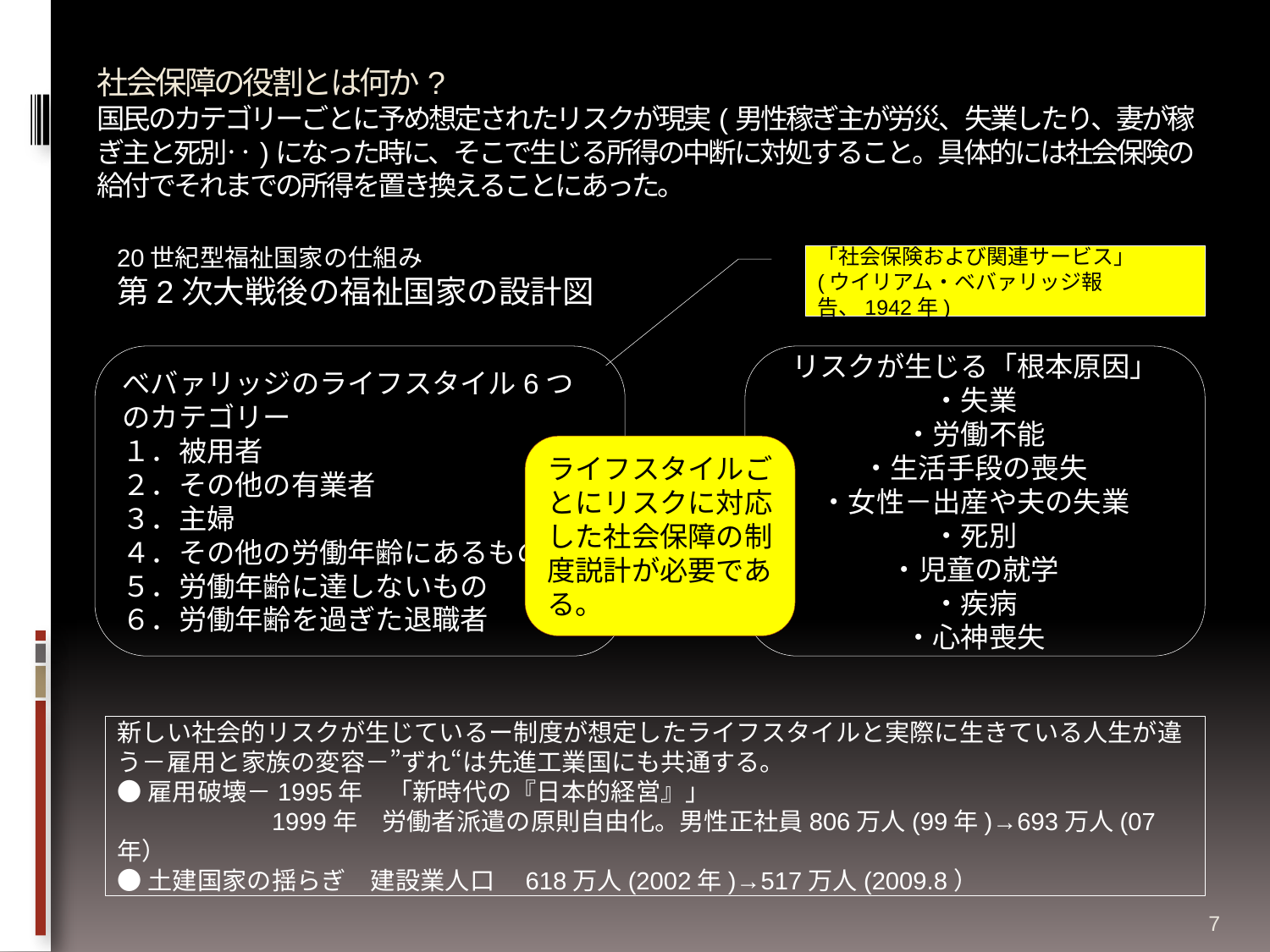

# 社会保障の役割とは何か? 国民のカテゴリーごとに予め想定されたリスクが現実(男性稼ぎ主が労災、失業したり、妻が稼ぎ主と死別‥)になった時に、そこで生じる所得の中断に対処すること。具体的には社会保険の給付でそれまでの所得を置き換えることにあった。
20世紀型福祉国家の仕組み
第2次大戦後の福祉国家の設計図

「社会保険および関連サービス」
(ウイリアム・ベバァリッジ報告、1942年)
べバァリッジのライフスタイル6つのカテゴリー
１．被用者
２．その他の有業者
３．主婦
４．その他の労働年齢にあるもの
５．労働年齢に達しないもの
６．労働年齢を過ぎた退職者
リスクが生じる「根本原因」
・失業
・労働不能
・生活手段の喪失
・女性－出産や夫の失業
・死別
・児童の就学
・疾病
・心神喪失
ライフスタイルごとにリスクに対応した社会保障の制度説計が必要である。
新しい社会的リスクが生じているー制度が想定したライフスタイルと実際に生きている人生が違う－雇用と家族の変容－”ずれ“は先進工業国にも共通する。
●雇用破壊－1995年　「新時代の『日本的経営』」
　　　　　　1999年　労働者派遣の原則自由化。男性正社員806万人(99年)→693万人(07年）
●土建国家の揺らぎ　建設業人口　618万人(2002年)→517万人(2009.8）
7